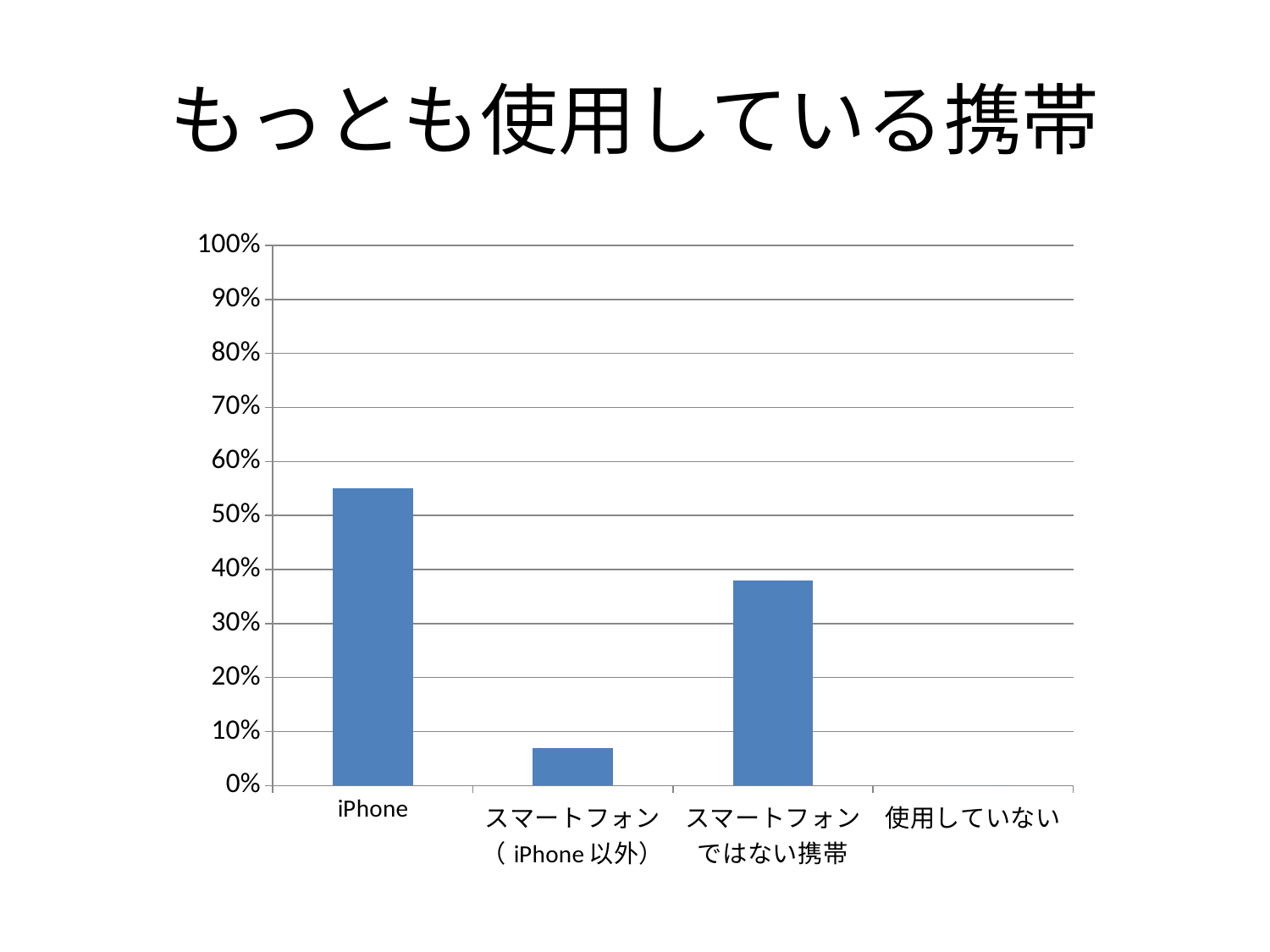

# もっとも使用している携帯

### Chart

| Category |  |
|---|---|
| iPhone | 0.55 |
| スマートフォン
（iPhone以外） | 0.07 |
| スマートフォン
ではない携帯 | 0.38 |
| 使用していない | 0.0 |